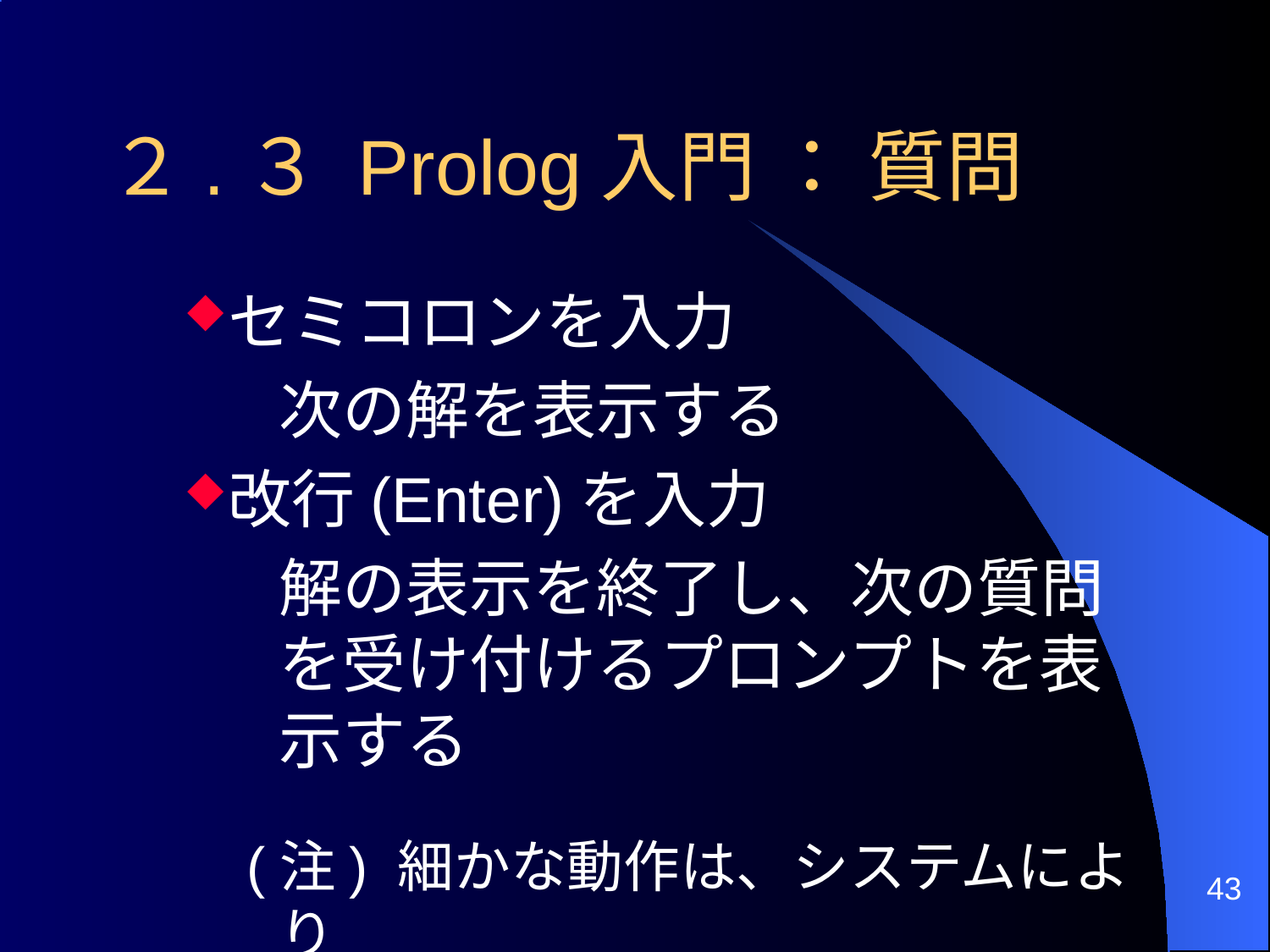

２.３ Prolog入門 ： 質問
セミコロンを入力
	次の解を表示する
改行(Enter)を入力
	解の表示を終了し、次の質問を受け付けるプロンプトを表示する

(注) 細かな動作は、システムにより
    異なることがある
43